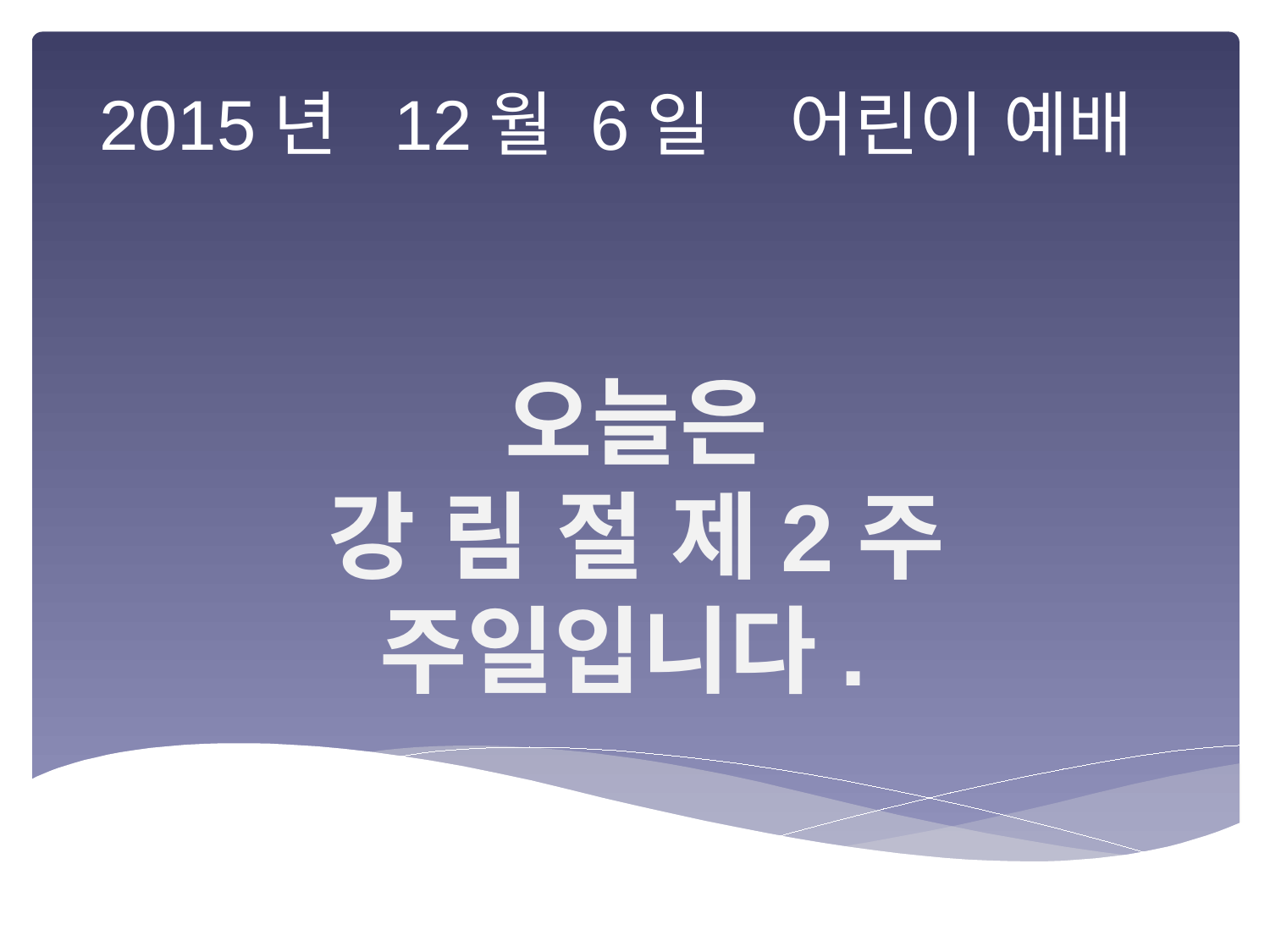

2015년  12월 6일    어린이 예배
오늘은
강 림 절 제2주
주일입니다.